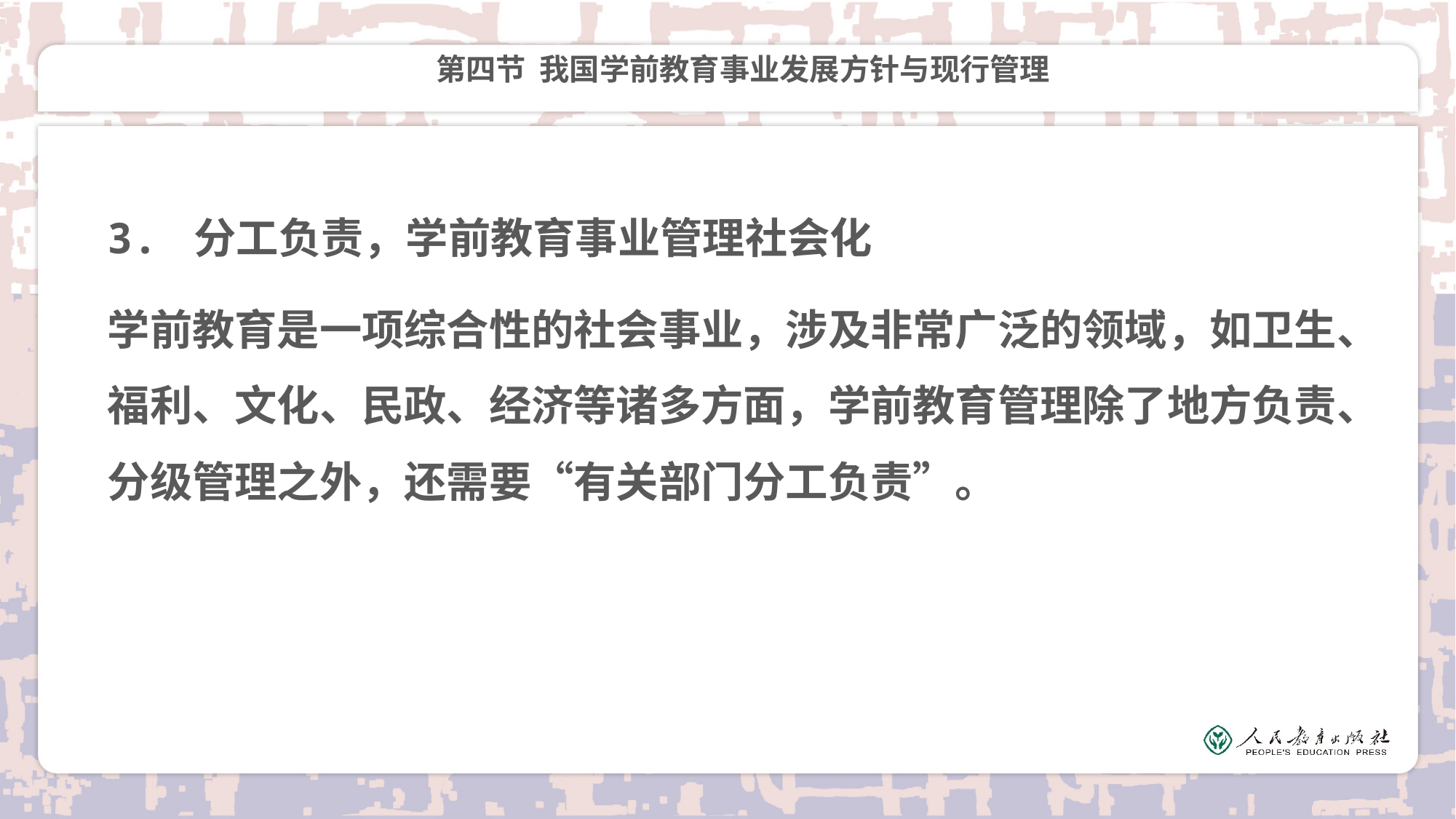

# 第四节  我国学前教育事业发展方针与现行管理
3. 分工负责，学前教育事业管理社会化
学前教育是一项综合性的社会事业，涉及非常广泛的领域，如卫生、福利、文化、民政、经济等诸多方面，学前教育管理除了地方负责、分级管理之外，还需要“有关部门分工负责”。